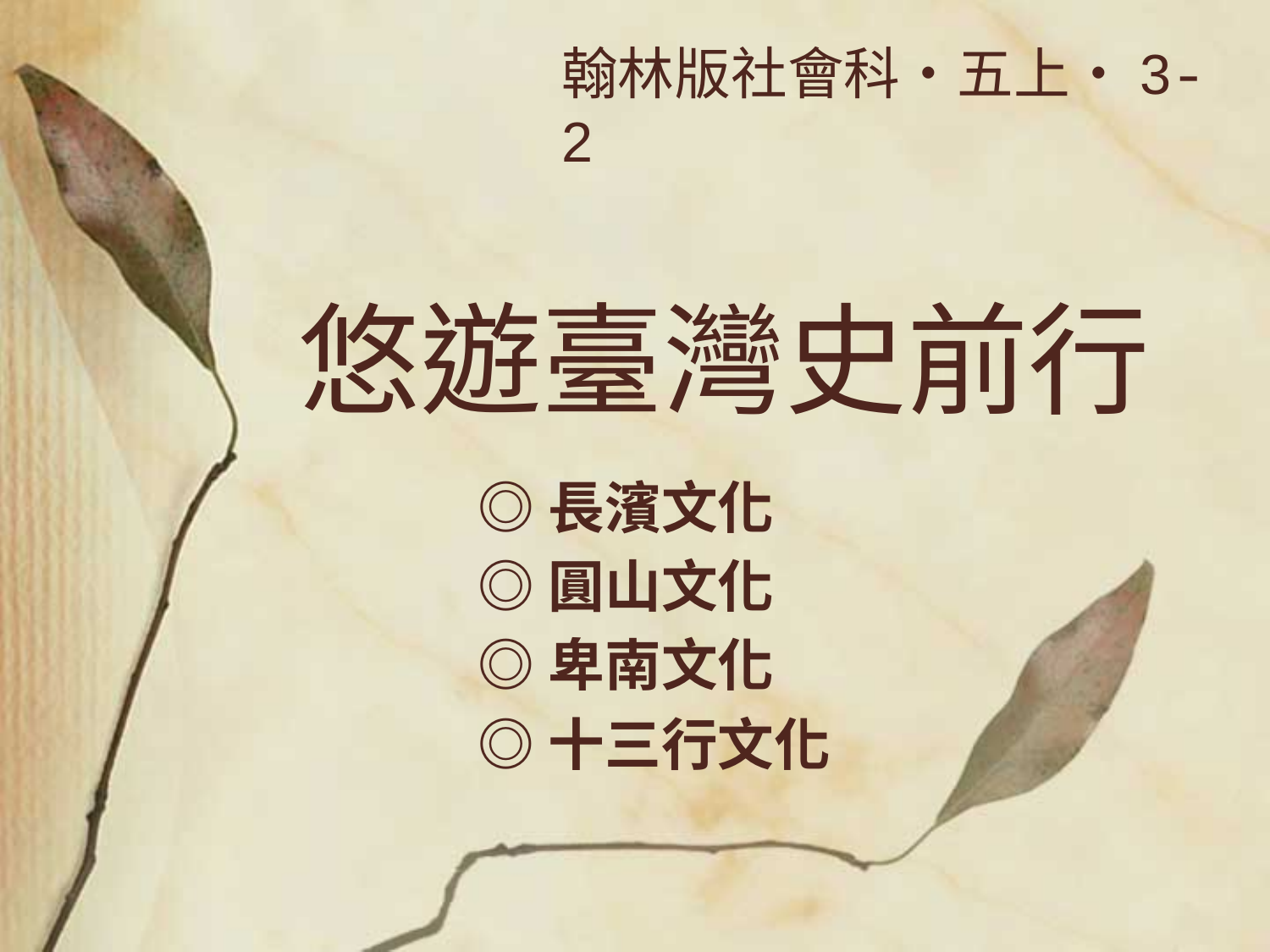

翰林版社會科•五上•3-2
# 悠遊臺灣史前行
◎長濱文化
◎圓山文化
◎卑南文化
◎十三行文化